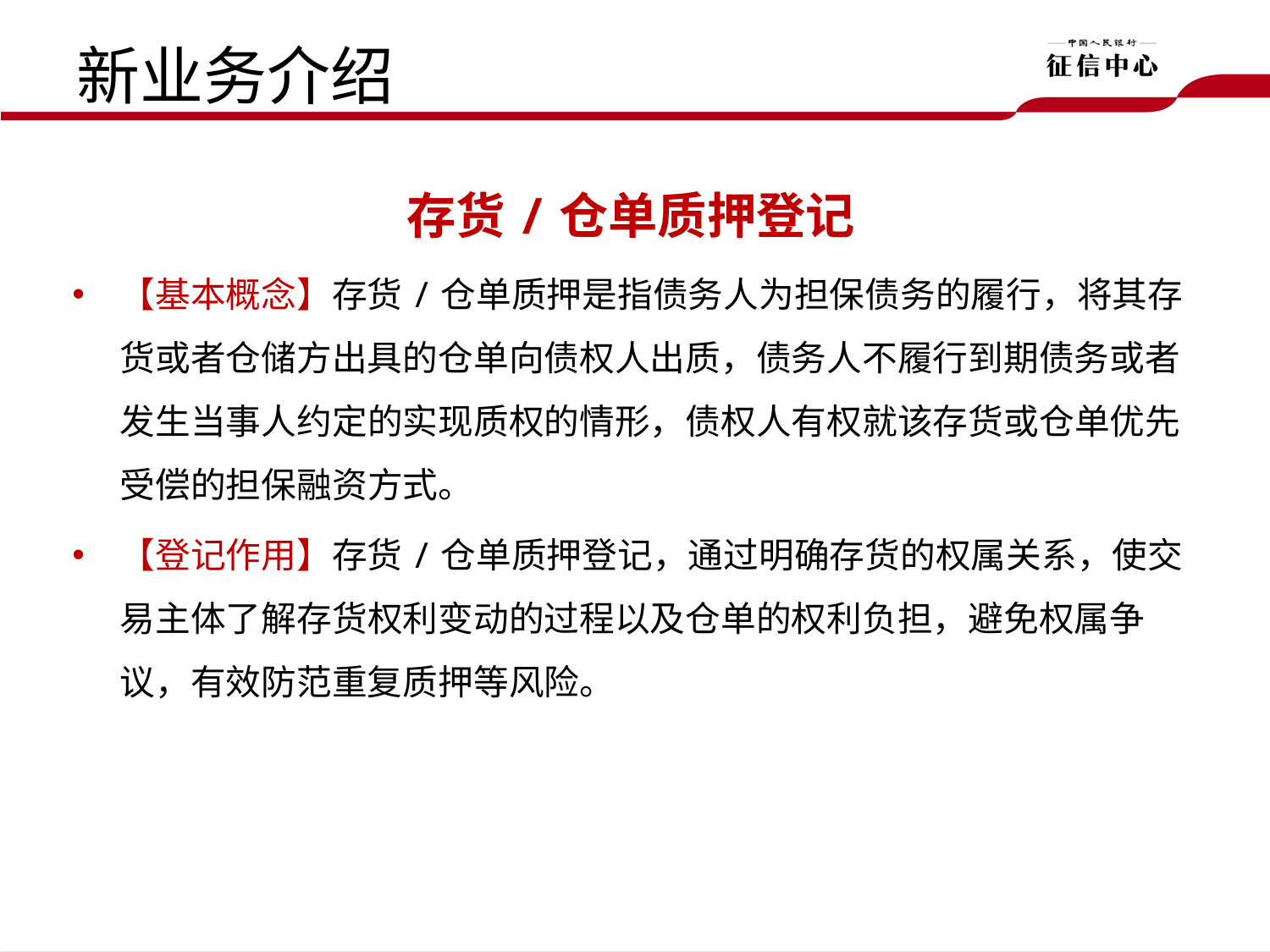

# 新业务介绍
存货/仓单质押登记
【基本概念】存货/仓单质押是指债务人为担保债务的履行，将其存货或者仓储方出具的仓单向债权人出质，债务人不履行到期债务或者发生当事人约定的实现质权的情形，债权人有权就该存货或仓单优先受偿的担保融资方式。
【登记作用】存货/仓单质押登记，通过明确存货的权属关系，使交易主体了解存货权利变动的过程以及仓单的权利负担，避免权属争议，有效防范重复质押等风险。